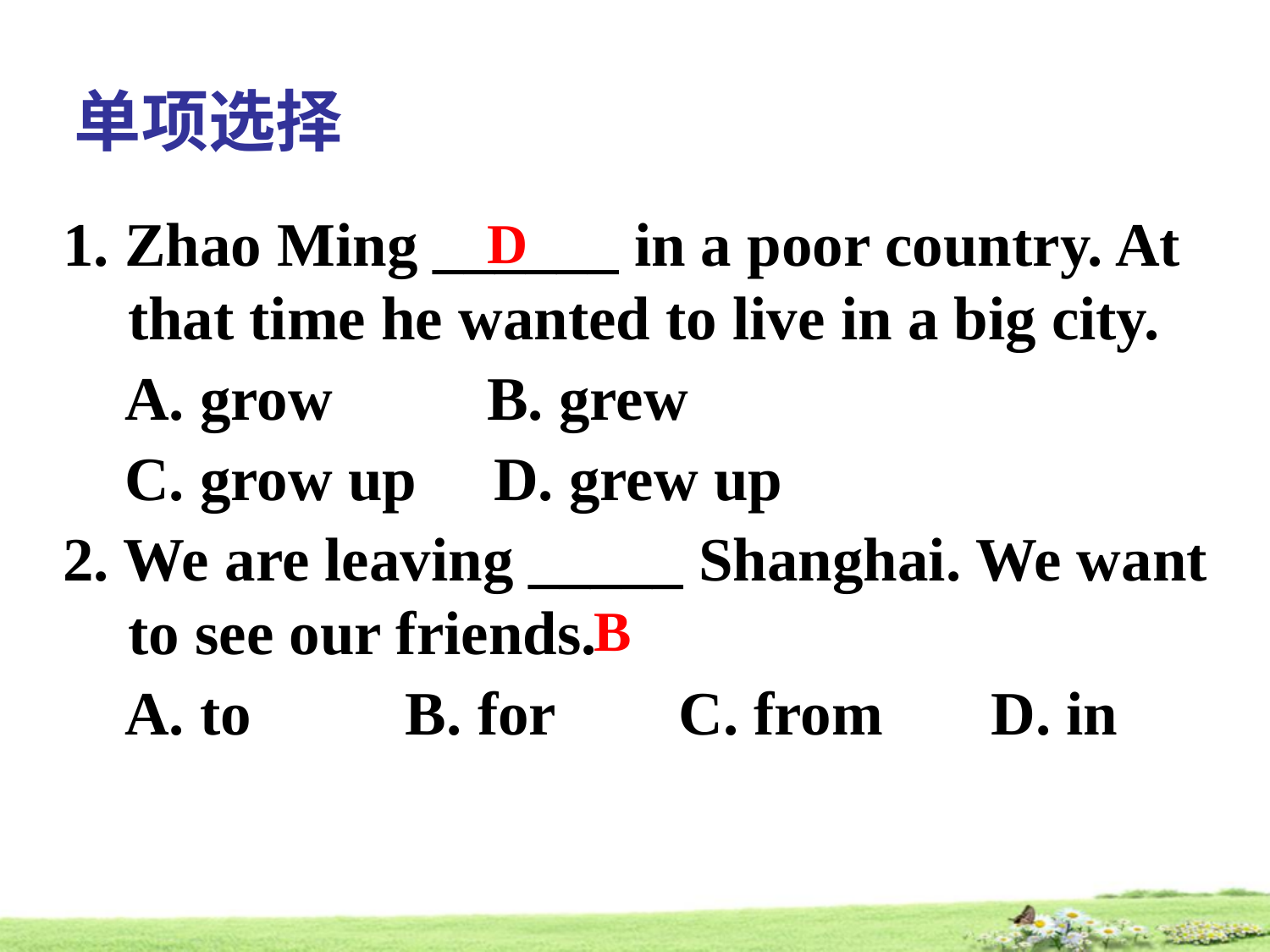

# 单项选择

1. Zhao Ming ______ in a poor country. At that time he wanted to live in a big city.
    A. grow          B. grew
    C. grow up     D. grew up
2. We are leaving _____ Shanghai. We want to see our friends.
    A. to          B. for        C. from       D. in
D
B